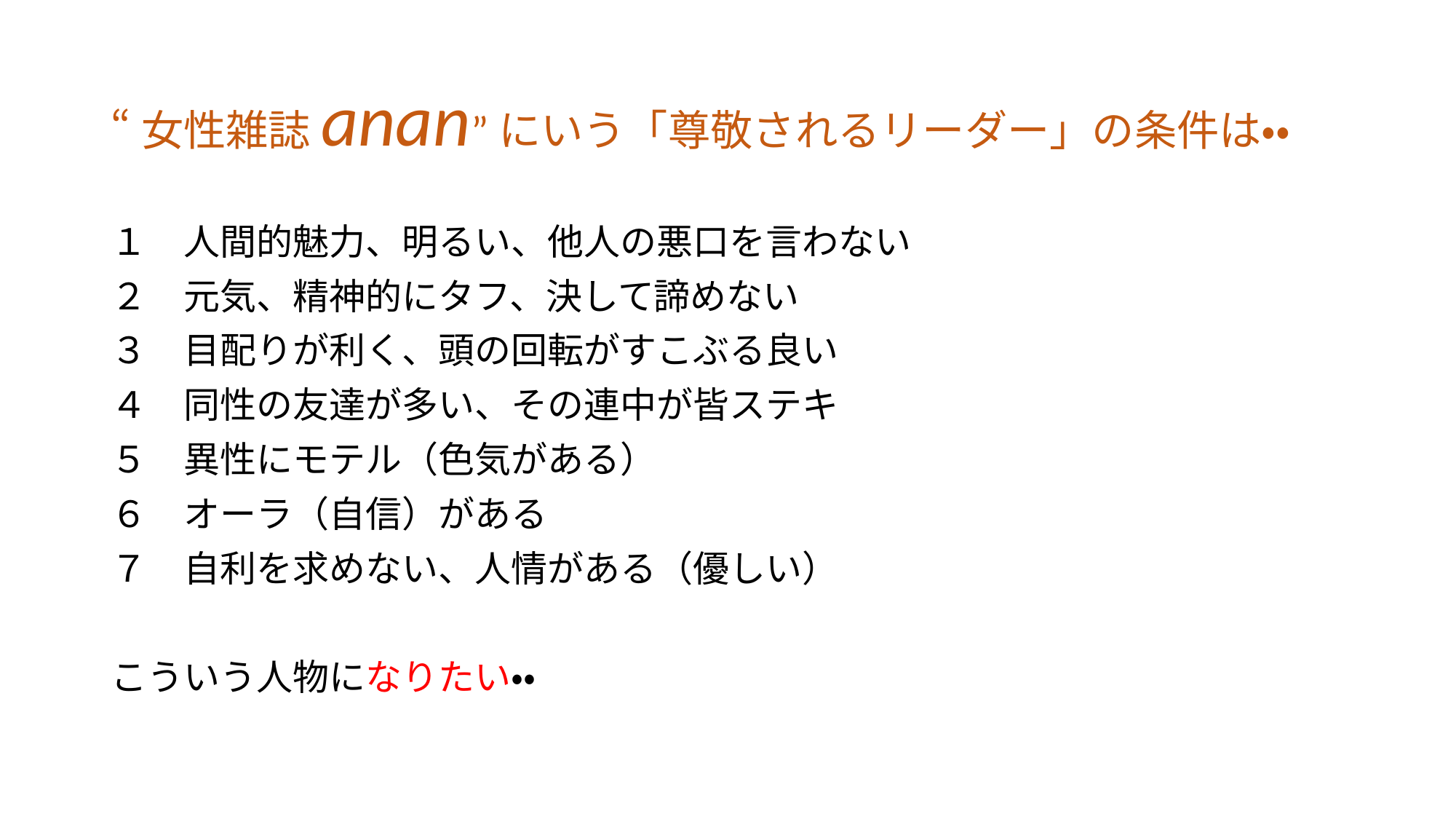

# “女性雑誌anan”にいう「尊敬されるリーダー」の条件は・・
１　人間的魅力、明るい、他人の悪口を言わない
２　元気、精神的にタフ、決して諦めない
３　目配りが利く、頭の回転がすこぶる良い
４　同性の友達が多い、その連中が皆ステキ
５　異性にモテル（色気がある）
６　オーラ（自信）がある
７　自利を求めない、人情がある（優しい）

こういう人物になりたい・・